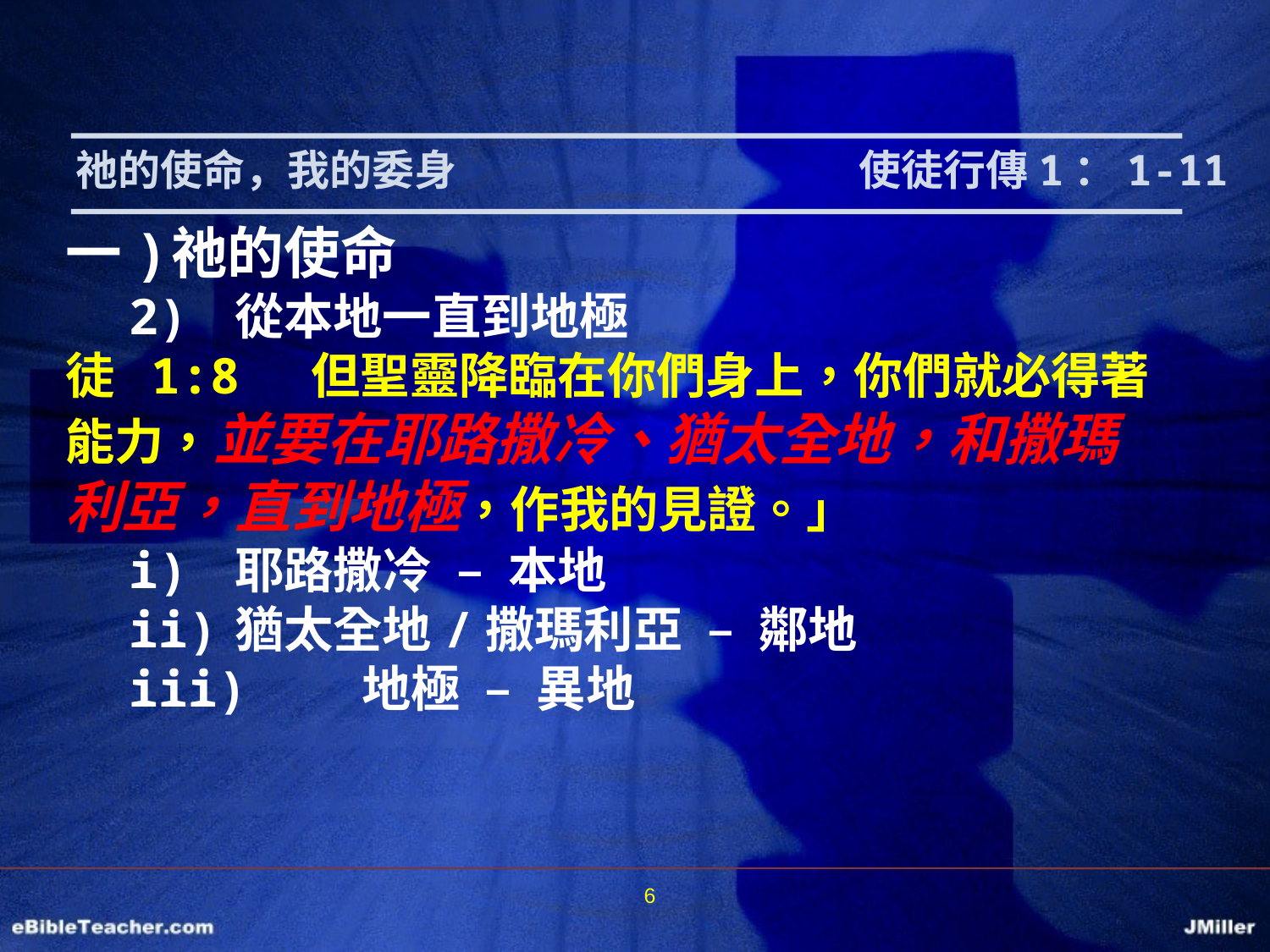

祂的使命，我的委身			 使徒行傳1：1-11
一)	祂的使命
2)	從本地一直到地極
徒 1:8  但聖靈降臨在你們身上，你們就必得著能力，並要在耶路撒冷、猶太全地，和撒瑪利亞，直到地極，作我的見證。」
i)	耶路撒冷 – 本地
ii)	猶太全地/撒瑪利亞 – 鄰地
iii)	地極 – 異地